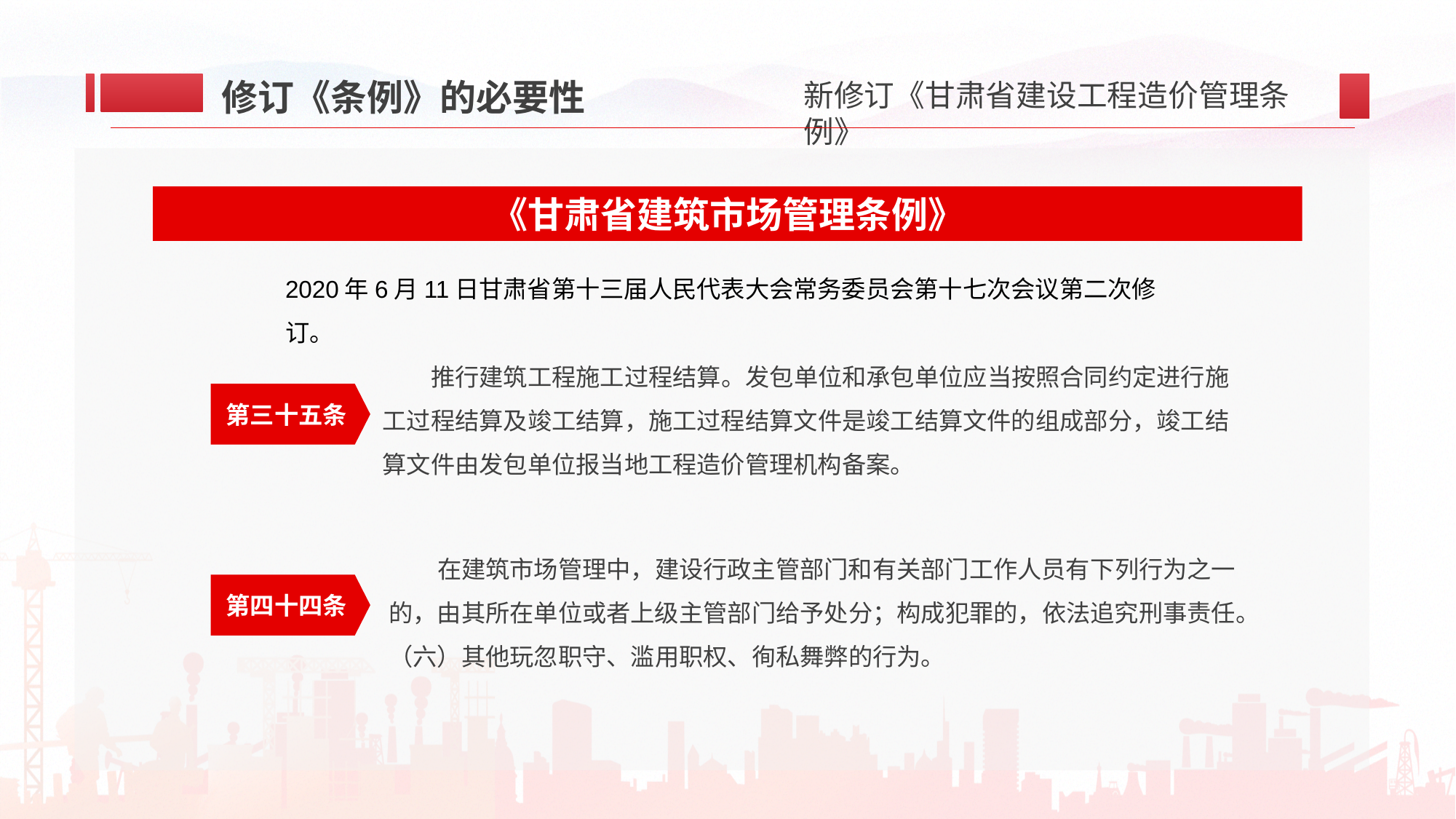

修订《条例》的必要性
《甘肃省建筑市场管理条例》
2020年6月11日甘肃省第十三届人民代表大会常务委员会第十七次会议第二次修订。
推行建筑工程施工过程结算。发包单位和承包单位应当按照合同约定进行施工过程结算及竣工结算，施工过程结算文件是竣工结算文件的组成部分，竣工结算文件由发包单位报当地工程造价管理机构备案。
第三十五条
在建筑市场管理中，建设行政主管部门和有关部门工作人员有下列行为之一的，由其所在单位或者上级主管部门给予处分；构成犯罪的，依法追究刑事责任。（六）其他玩忽职守、滥用职权、徇私舞弊的行为。
第四十四条